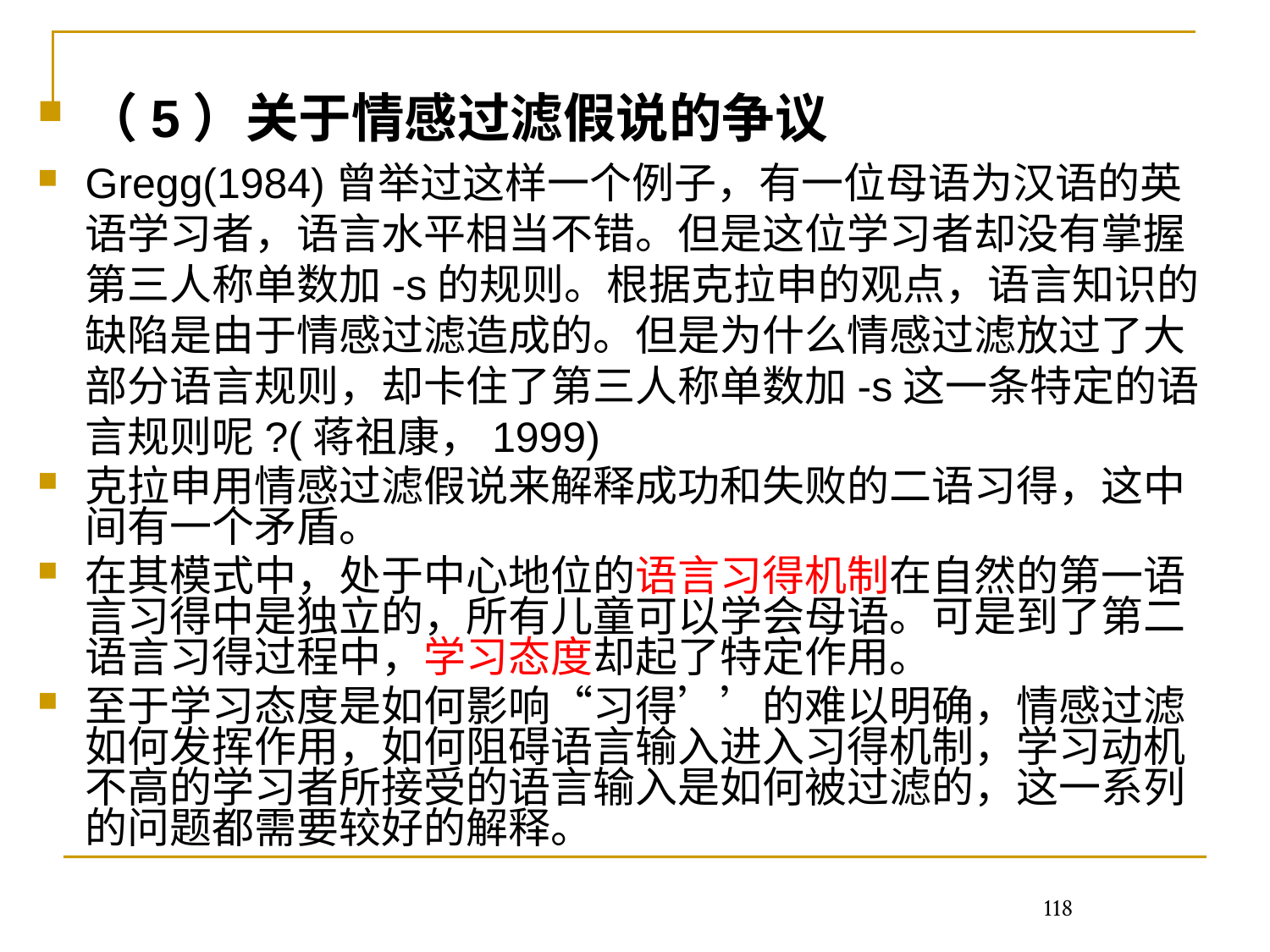

（5）关于情感过滤假说的争议
Gregg(1984)曾举过这样一个例子，有一位母语为汉语的英语学习者，语言水平相当不错。但是这位学习者却没有掌握第三人称单数加-s的规则。根据克拉申的观点，语言知识的缺陷是由于情感过滤造成的。但是为什么情感过滤放过了大部分语言规则，却卡住了第三人称单数加-s这一条特定的语言规则呢?(蒋祖康，1999)
克拉申用情感过滤假说来解释成功和失败的二语习得，这中间有一个矛盾。
在其模式中，处于中心地位的语言习得机制在自然的第一语言习得中是独立的，所有儿童可以学会母语。可是到了第二语言习得过程中，学习态度却起了特定作用。
至于学习态度是如何影响“习得’’的难以明确，情感过滤如何发挥作用，如何阻碍语言输入进入习得机制，学习动机不高的学习者所接受的语言输入是如何被过滤的，这一系列的问题都需要较好的解释。

118